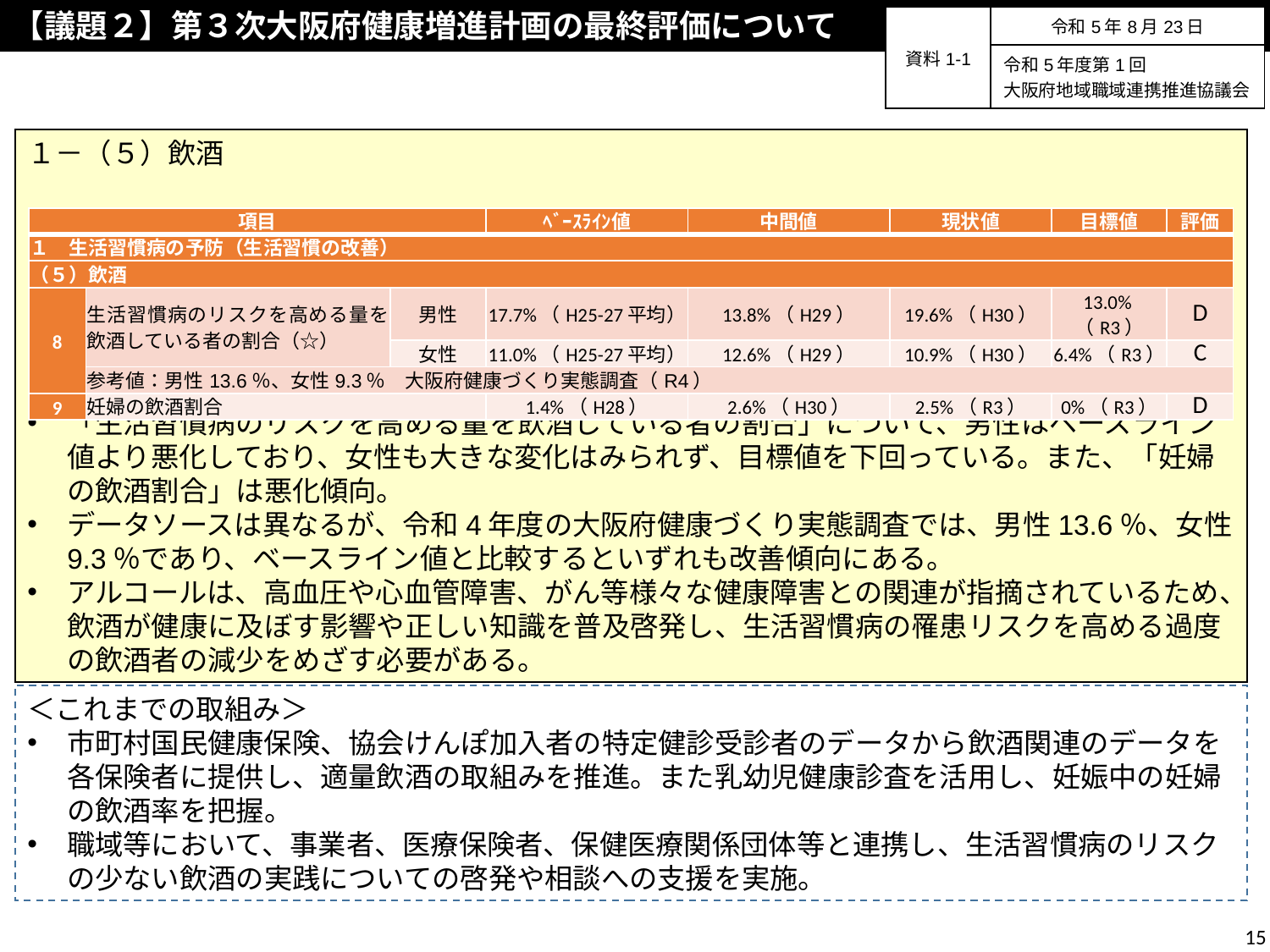

【議題２】第３次大阪府健康増進計画の最終評価について
| 資料1-1 | 令和5年8月23日 |
| --- | --- |
|  | 令和5年度第1回 大阪府地域職域連携推進協議会 |
１－（５）飲酒

「生活習慣病のリスクを高める量を飲酒している者の割合」について、男性はベースライン値より悪化しており、女性も大きな変化はみられず、目標値を下回っている。また、「妊婦の飲酒割合」は悪化傾向。
データソースは異なるが、令和4年度の大阪府健康づくり実態調査では、男性13.6％、女性9.3％であり、ベースライン値と比較するといずれも改善傾向にある。
アルコールは、高血圧や心血管障害、がん等様々な健康障害との関連が指摘されているため、飲酒が健康に及ぼす影響や正しい知識を普及啓発し、生活習慣病の罹患リスクを高める過度の飲酒者の減少をめざす必要がある。
| 項目 |  |  | ﾍﾞｰｽﾗｲﾝ値 | 中間値 | 現状値 | 目標値 | 評価 |
| --- | --- | --- | --- | --- | --- | --- | --- |
| １　生活習慣病の予防（生活習慣の改善） |  |  |  |  |  |  |  |
| （５）飲酒 |  |  |  |  |  |  |  |
| 8 | 生活習慣病のリスクを高める量を飲酒している者の割合（☆） | 男性 | 17.7%（H25-27平均） | 13.8%（H29） | 19.6%（H30） | 13.0%（R3） | D |
|  |  | 女性 | 11.0%（H25-27平均） | 12.6%（H29） | 10.9%（H30） | 6.4%（R3） | C |
|  | 参考値：男性13.6％、女性9.3％　大阪府健康づくり実態調査（R4） |  |  |  |  |  |  |
| 9 | 妊婦の飲酒割合 |  | 1.4%（H28） | 2.6%（H30） | 2.5%（R3） | 0%（R3） | D |
＜これまでの取組み＞
市町村国民健康保険、協会けんぽ加入者の特定健診受診者のデータから飲酒関連のデータを各保険者に提供し、適量飲酒の取組みを推進。また乳幼児健康診査を活用し、妊娠中の妊婦の飲酒率を把握。
職域等において、事業者、医療保険者、保健医療関係団体等と連携し、生活習慣病のリスクの少ない飲酒の実践についての啓発や相談への支援を実施。
15